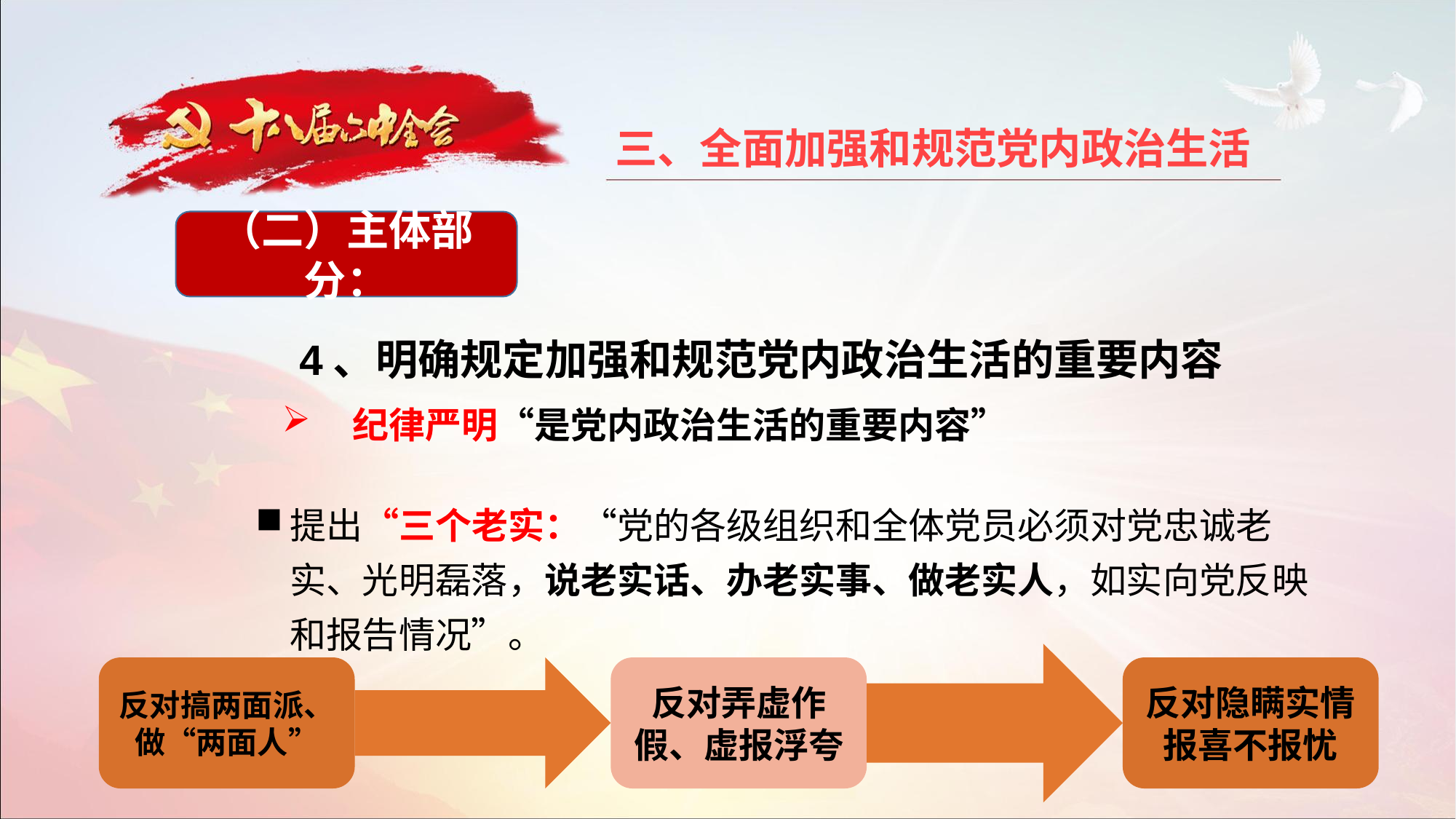

三、全面加强和规范党内政治生活
（二）主体部分：

4、明确规定加强和规范党内政治生活的重要内容
    纪律严明“是党内政治生活的重要内容”
提出“三个老实：“党的各级组织和全体党员必须对党忠诚老实、光明磊落，说老实话、办老实事、做老实人，如实向党反映和报告情况”。
反对搞两面派、做“两面人”
反对隐瞒实情
报喜不报忧
反对弄虚作假、虚报浮夸